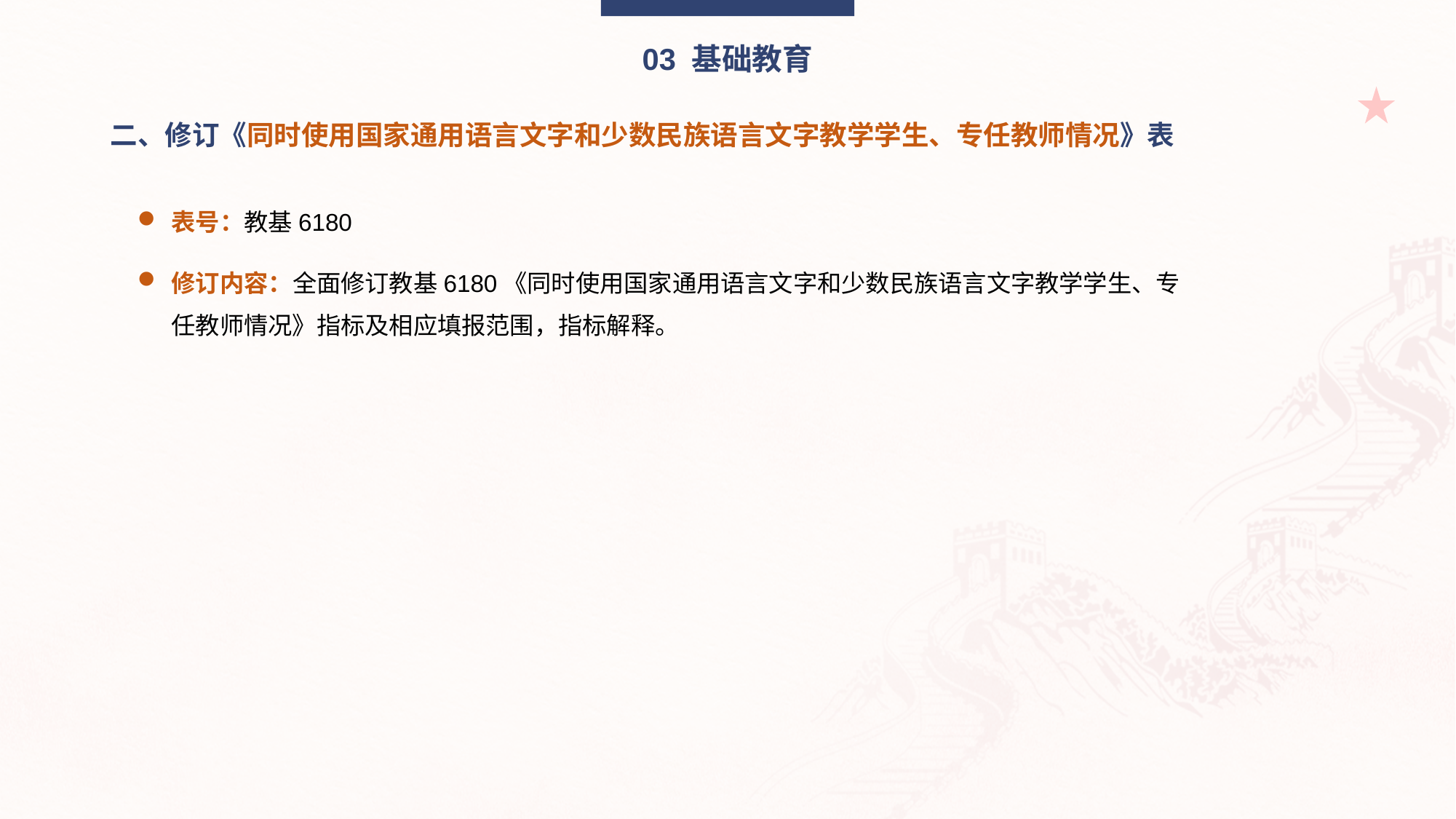

03 基础教育
二、修订《同时使用国家通用语言文字和少数民族语言文字教学学生、专任教师情况》表
表号：教基6180
修订内容：全面修订教基6180《同时使用国家通用语言文字和少数民族语言文字教学学生、专任教师情况》指标及相应填报范围，指标解释。